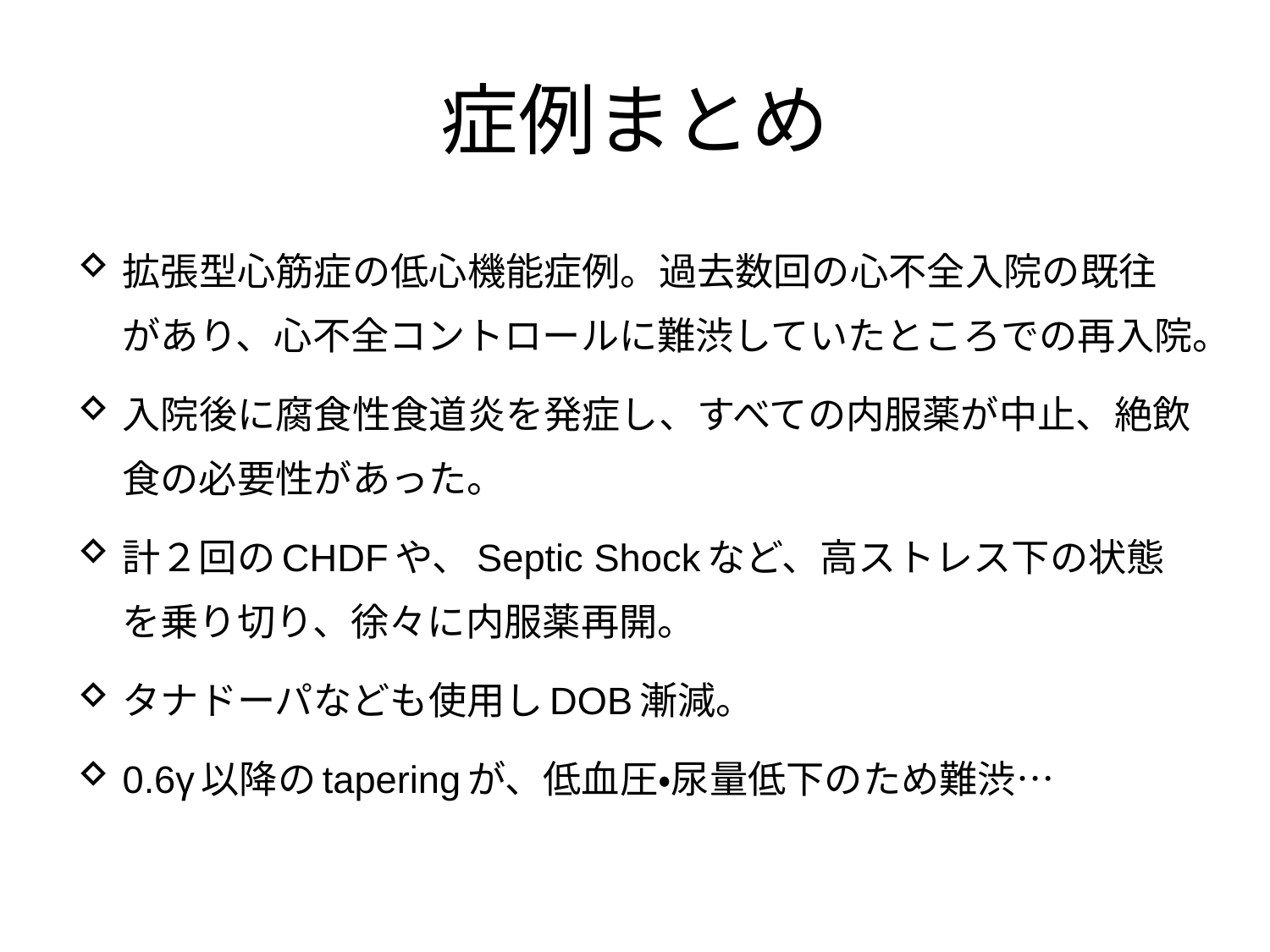

# 症例まとめ
拡張型心筋症の低心機能症例。過去数回の心不全入院の既往があり、心不全コントロールに難渋していたところでの再入院。
入院後に腐食性食道炎を発症し、すべての内服薬が中止、絶飲食の必要性があった。
計２回のCHDFや、Septic Shockなど、高ストレス下の状態を乗り切り、徐々に内服薬再開。
タナドーパなども使用しDOB漸減。
0.6γ以降のtaperingが、低血圧・尿量低下のため難渋…